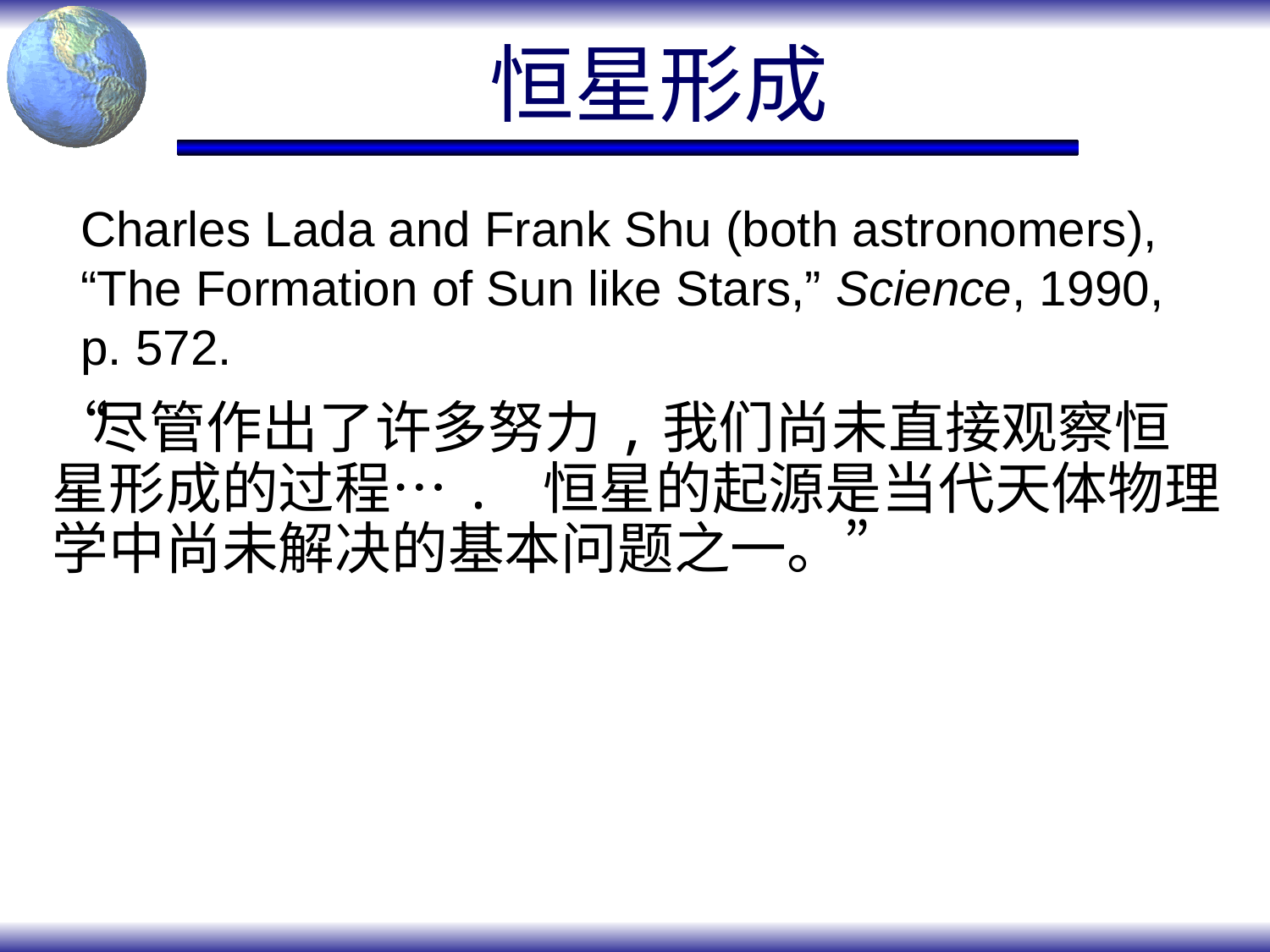

# 恒星形成
Charles Lada and Frank Shu (both astronomers), “The Formation of Sun like Stars,” Science, 1990, p. 572.
“尽管作出了许多努力,我们尚未直接观察恒星形成的过程…. 恒星的起源是当代天体物理学中尚未解决的基本问题之一。”